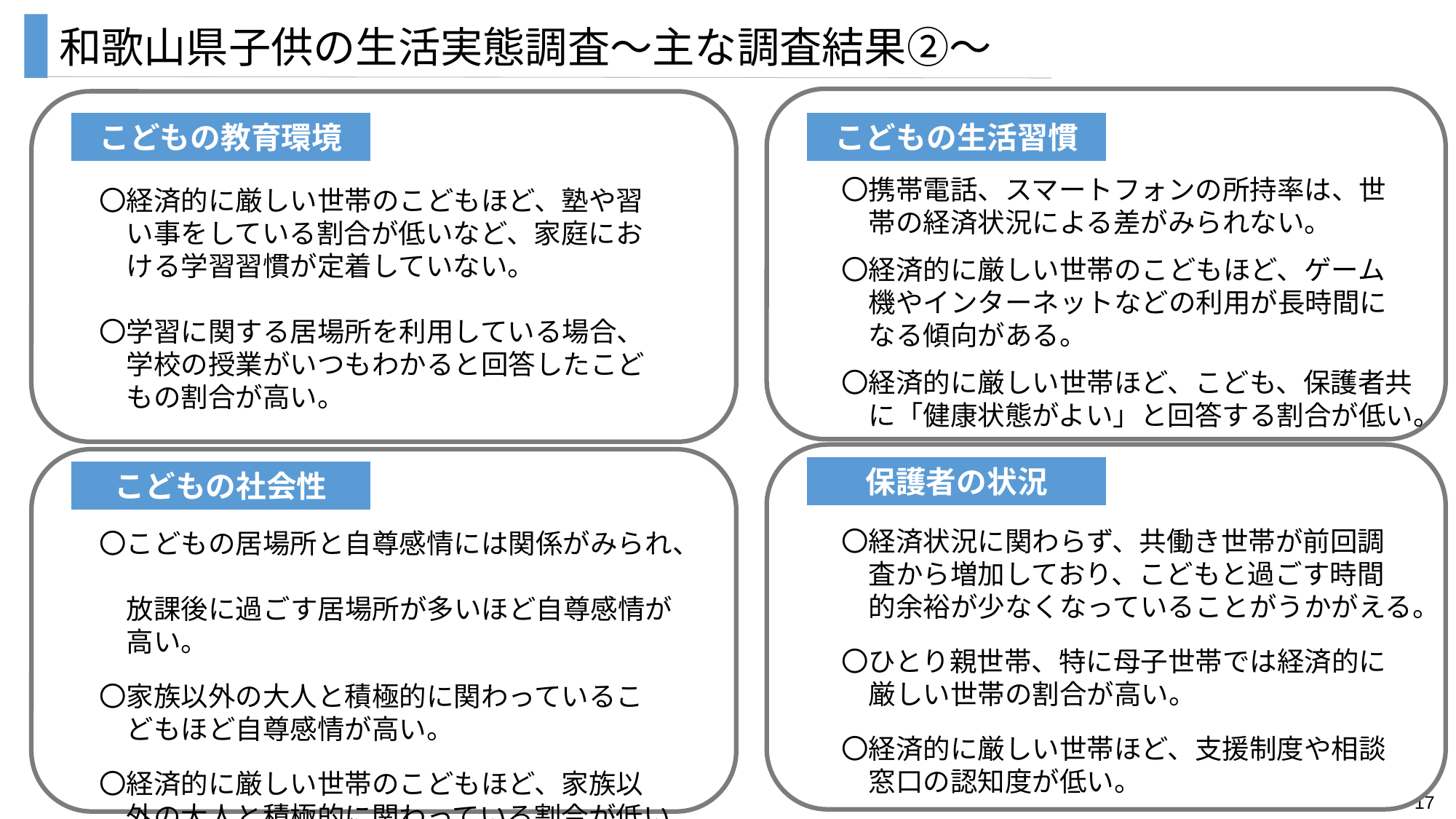

和歌山県子供の生活実態調査～主な調査結果②～

こどもの教育環境
こどもの生活習慣
〇携帯電話、スマートフォンの所持率は、世
　帯の経済状況による差がみられない。

〇経済的に厳しい世帯のこどもほど、ゲーム
　機やインターネットなどの利用が長時間に
　なる傾向がある。

〇経済的に厳しい世帯ほど、こども、保護者共
　に「健康状態がよい」と回答する割合が低い。
〇経済的に厳しい世帯のこどもほど、塾や習
　い事をしている割合が低いなど、家庭にお
　ける学習習慣が定着していない。

〇学習に関する居場所を利用している場合、
　学校の授業がいつもわかると回答したこど
　もの割合が高い。

保護者の状況
こどもの社会性
〇経済状況に関わらず、共働き世帯が前回調
　査から増加しており、こどもと過ごす時間
　的余裕が少なくなっていることがうかがえる。

〇ひとり親世帯、特に母子世帯では経済的に
　厳しい世帯の割合が高い。

〇経済的に厳しい世帯ほど、支援制度や相談
　窓口の認知度が低い。
〇こどもの居場所と自尊感情には関係がみられ、
　放課後に過ごす居場所が多いほど自尊感情が
　高い。

〇家族以外の大人と積極的に関わっているこ
　どもほど自尊感情が高い。

〇経済的に厳しい世帯のこどもほど、家族以
　外の大人と積極的に関わっている割合が低い。
17